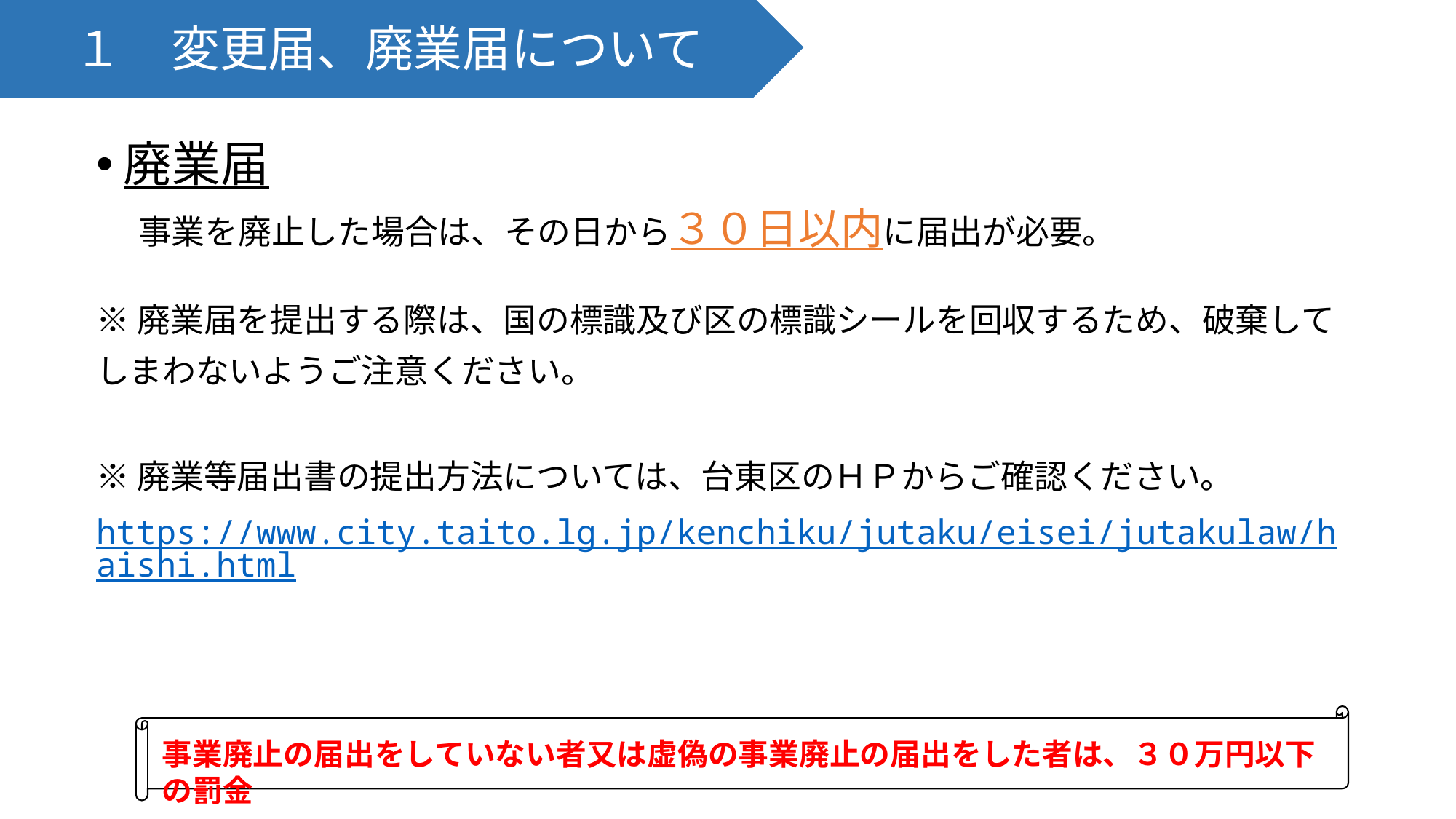

１　変更届、廃業届について
廃業届
　事業を廃止した場合は、その日から３０日以内に届出が必要。

※廃業届を提出する際は、国の標識及び区の標識シールを回収するため、破棄して
しまわないようご注意ください。

※廃業等届出書の提出方法については、台東区のＨＰからご確認ください。
https://www.city.taito.lg.jp/kenchiku/jutaku/eisei/jutakulaw/haishi.html

事業廃止の届出をしていない者又は虚偽の事業廃止の届出をした者は、３０万円以下の罰金